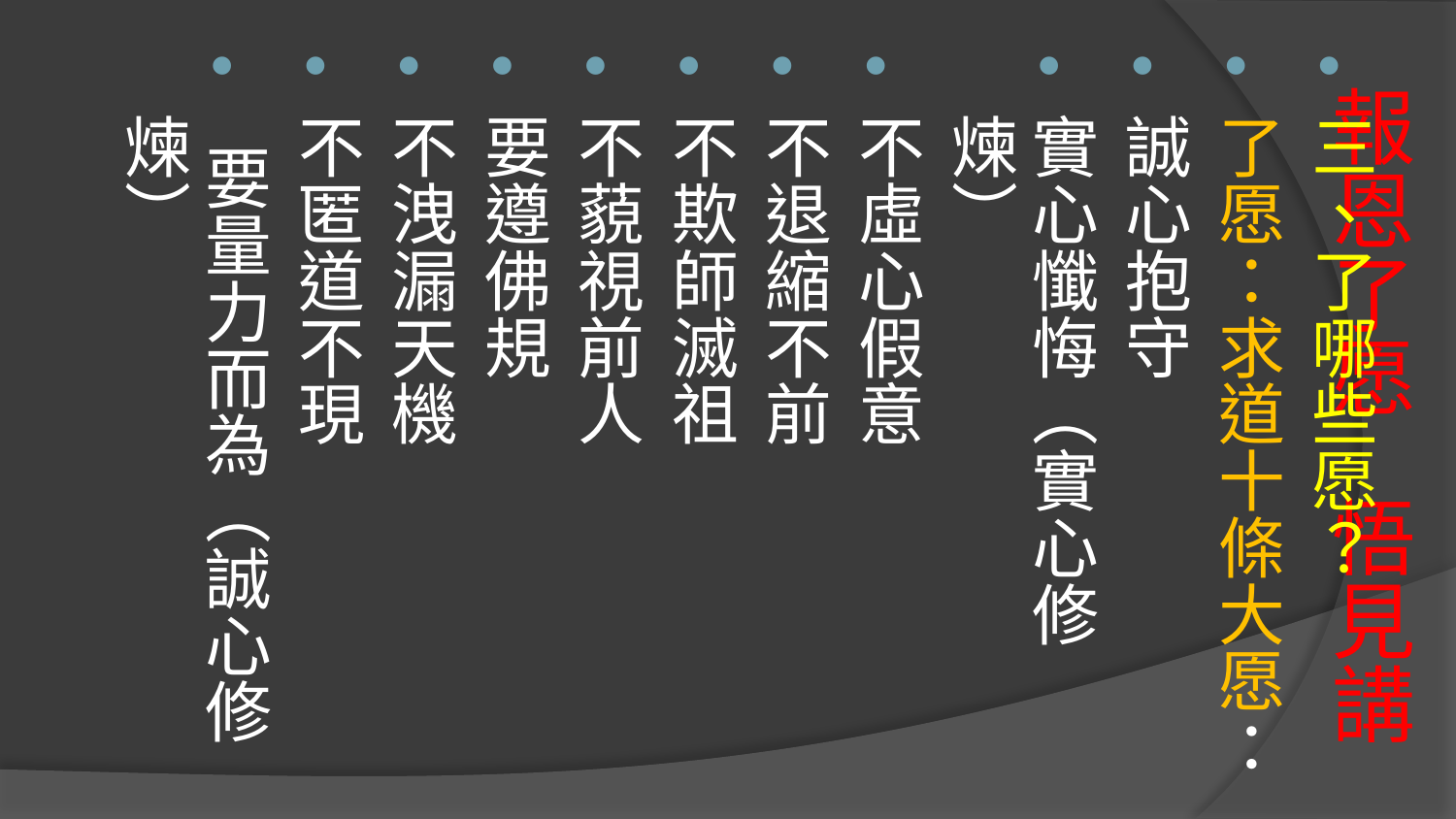

三、了哪些愿？
了愿：求道十條大愿：
誠心抱守
實心懺悔（實心修煉）
不虛心假意
不退縮不前
不欺師滅祖
不藐視前人
要遵佛規
不洩漏天機
不匿道不現
 要量力而為（誠心修煉）
# 報恩了愿    悟見講